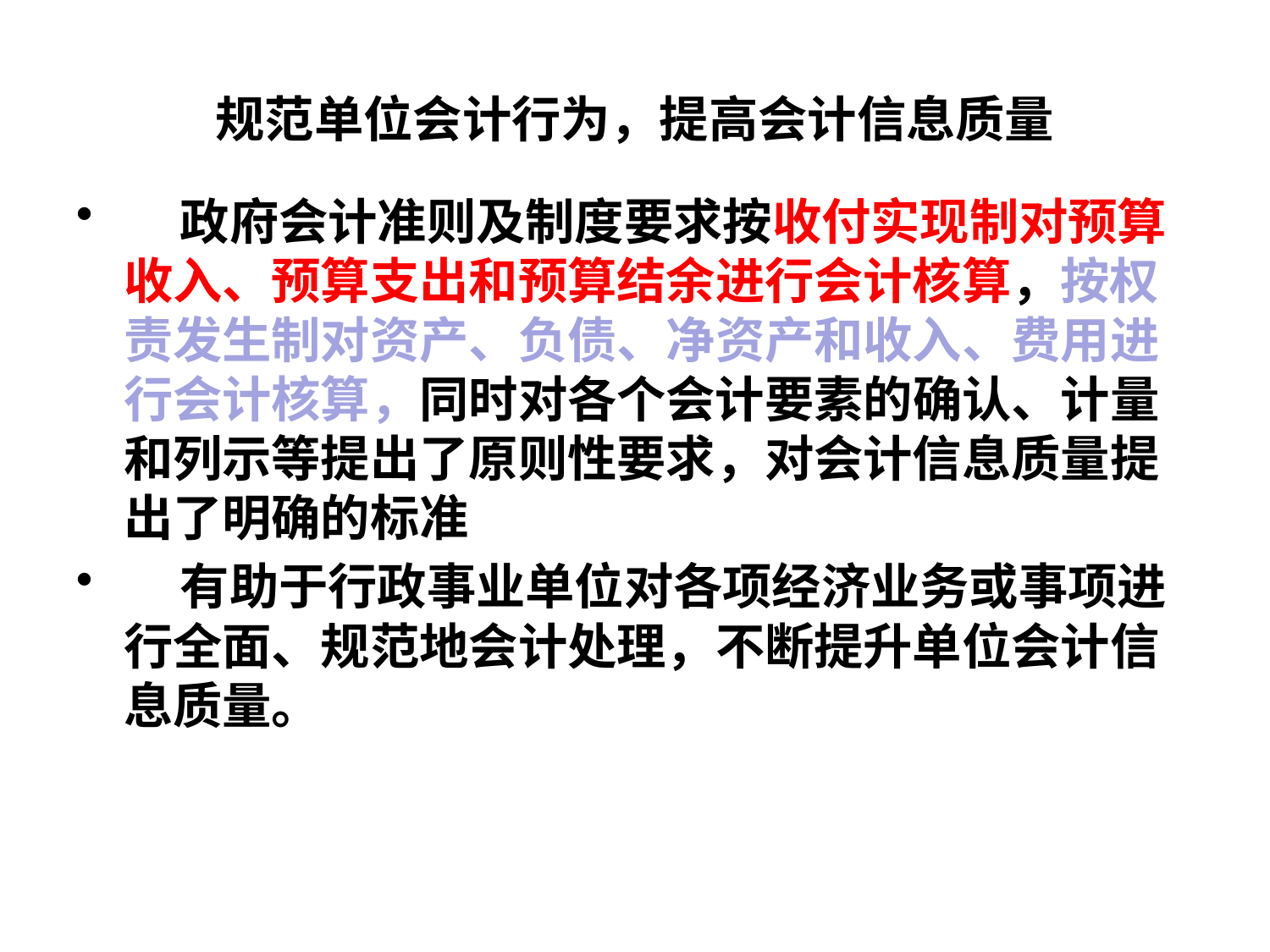

# 规范单位会计行为，提高会计信息质量
    政府会计准则及制度要求按收付实现制对预算收入、预算支出和预算结余进行会计核算，按权责发生制对资产、负债、净资产和收入、费用进行会计核算，同时对各个会计要素的确认、计量和列示等提出了原则性要求，对会计信息质量提出了明确的标准
    有助于行政事业单位对各项经济业务或事项进行全面、规范地会计处理，不断提升单位会计信息质量。